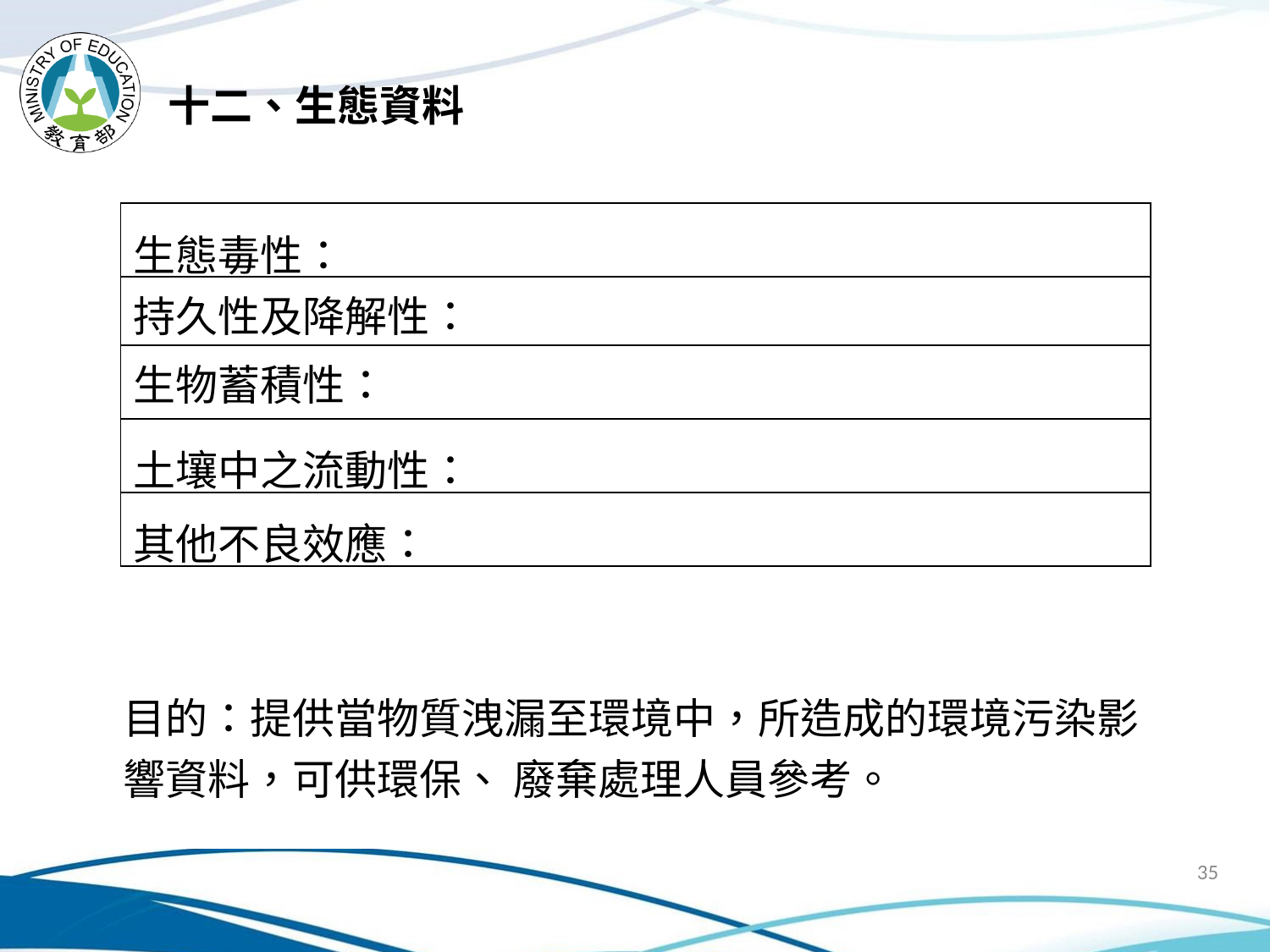

十二、生態資料
| 生態毒性： |
| --- |
| 持久性及降解性： |
| 生物蓄積性： |
| 土壤中之流動性： |
| 其他不良效應： |
目的：提供當物質洩漏至環境中，所造成的環境污染影響資料，可供環保、 廢棄處理人員參考。
35